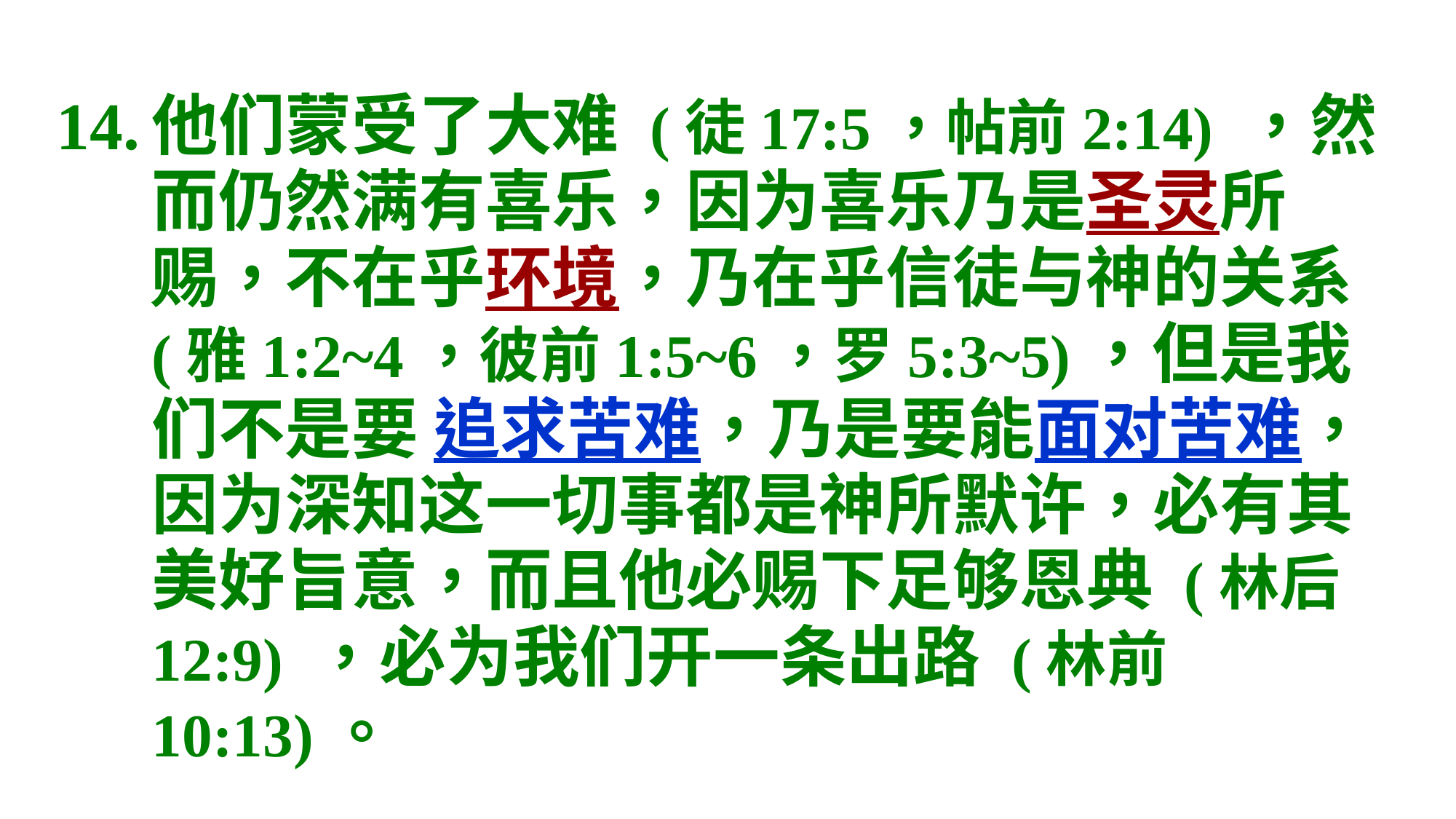

14.	他们蒙受了大难 (徒17:5，帖前2:14) ，然而仍然满有喜乐，因为喜乐乃是圣灵所赐，不在乎环境，乃在乎信徒与神的关系(雅1:2~4，彼前1:5~6，罗5:3~5)，但是我们不是要 追求苦难，乃是要能面对苦难，因为深知这一切事都是神所默许，必有其美好旨意，而且他必赐下足够恩典 (林后12:9) ，必为我们开一条出路 (林前10:13)。